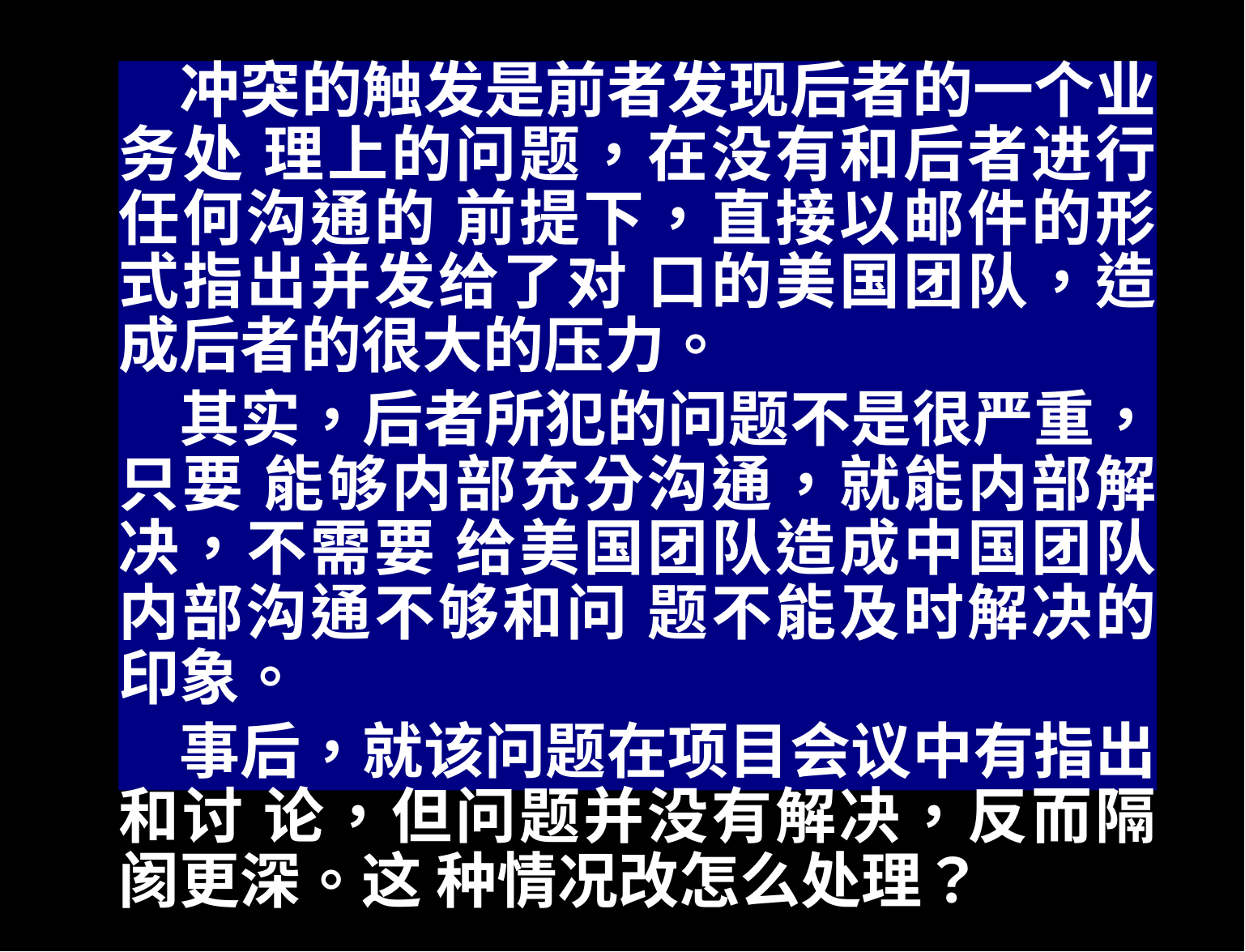

冲突的触发是前者发现后者的一个业务处 理上的问题，在没有和后者进行任何沟通的 前提下，直接以邮件的形式指出并发给了对 口的美国团队，造成后者的很大的压力。
其实，后者所犯的问题不是很严重，只要 能够内部充分沟通，就能内部解决，不需要 给美国团队造成中国团队内部沟通不够和问 题不能及时解决的印象。
事后，就该问题在项目会议中有指出和讨 论，但问题并没有解决，反而隔阂更深。这 种情况改怎么处理？